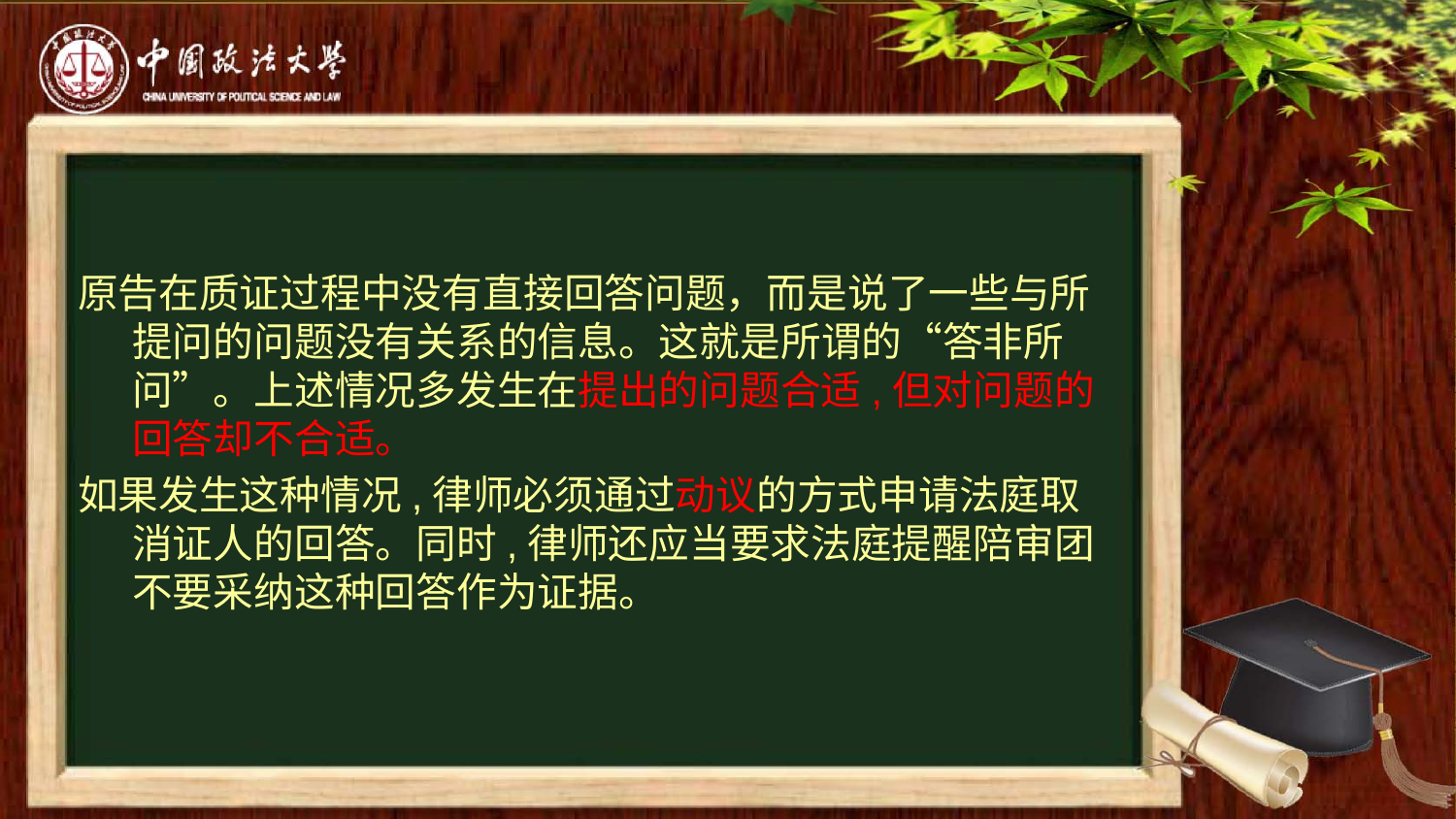

#
原告在质证过程中没有直接回答问题，而是说了一些与所提问的问题没有关系的信息。这就是所谓的“答非所问”。上述情况多发生在提出的问题合适,但对问题的回答却不合适。
如果发生这种情况,律师必须通过动议的方式申请法庭取消证人的回答。同时,律师还应当要求法庭提醒陪审团不要采纳这种回答作为证据。